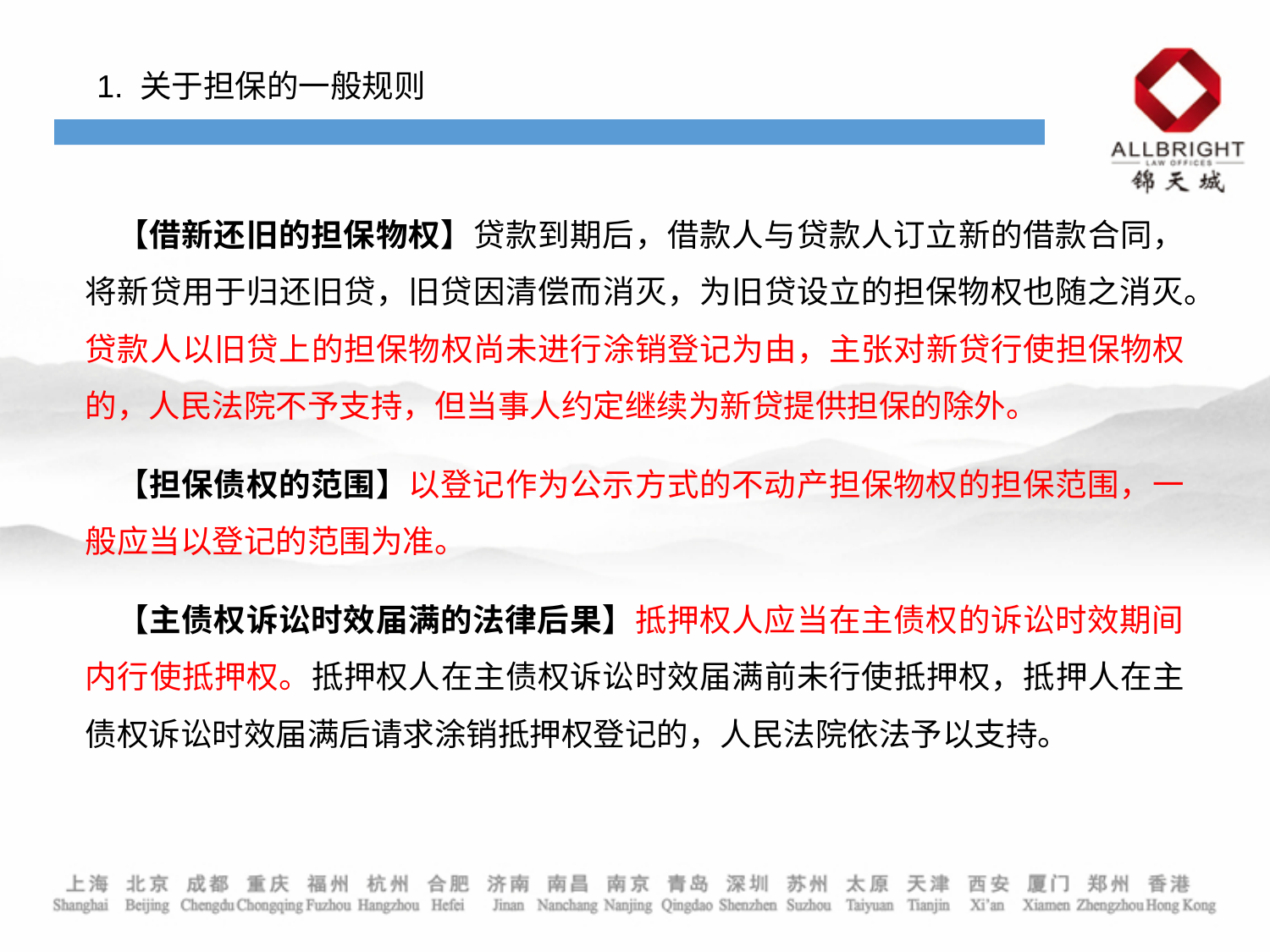

1. 关于担保的一般规则

   【借新还旧的担保物权】贷款到期后，借款人与贷款人订立新的借款合同，将新贷用于归还旧贷，旧贷因清偿而消灭，为旧贷设立的担保物权也随之消灭。贷款人以旧贷上的担保物权尚未进行涂销登记为由，主张对新贷行使担保物权的，人民法院不予支持，但当事人约定继续为新贷提供担保的除外。
   【担保债权的范围】以登记作为公示方式的不动产担保物权的担保范围，一般应当以登记的范围为准。
   【主债权诉讼时效届满的法律后果】抵押权人应当在主债权的诉讼时效期间内行使抵押权。抵押权人在主债权诉讼时效届满前未行使抵押权，抵押人在主债权诉讼时效届满后请求涂销抵押权登记的，人民法院依法予以支持。

合同的变更
合同法